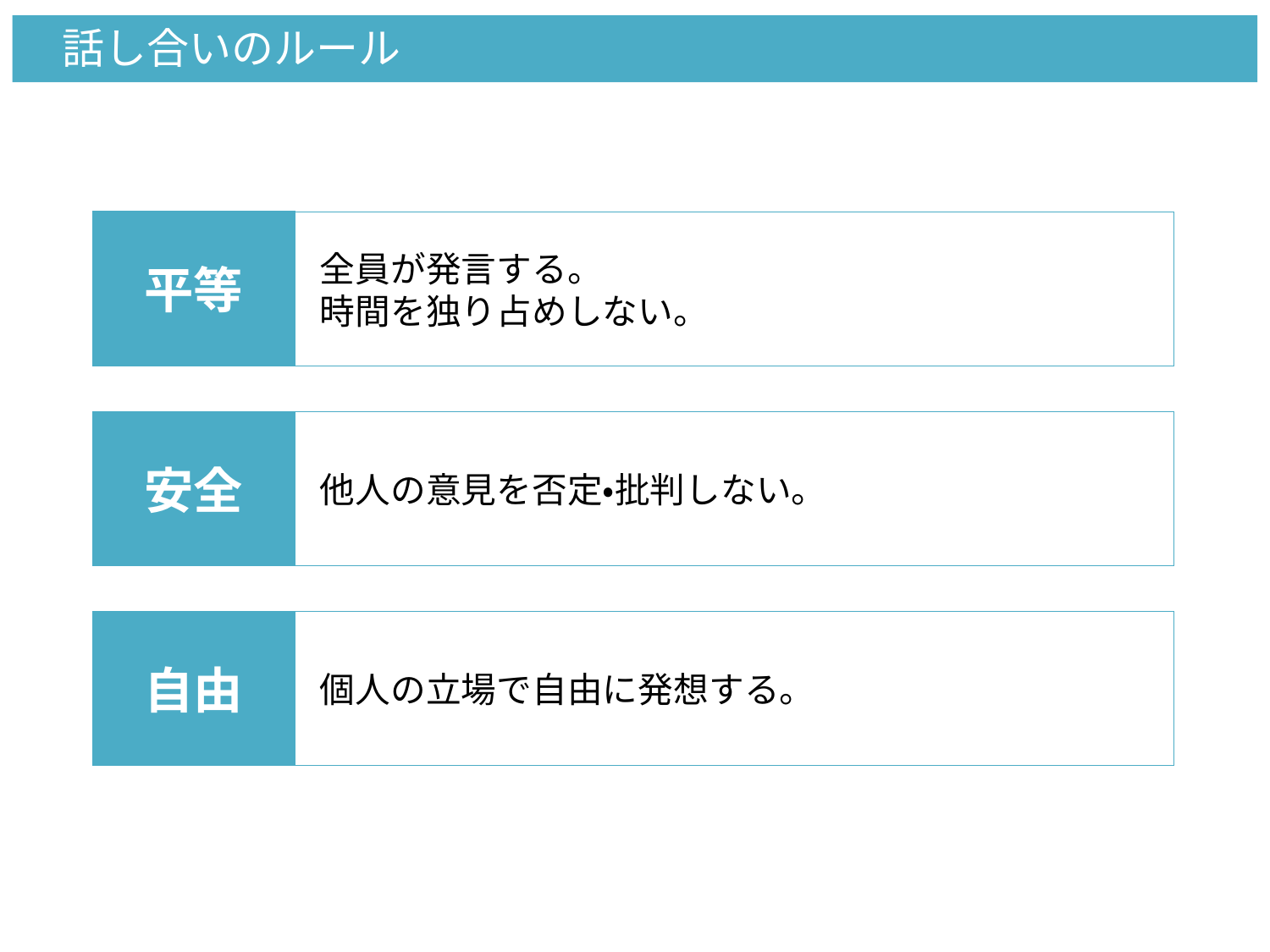

話し合いのルール
平等
全員が発言する。
時間を独り占めしない。
安全
他人の意見を否定・批判しない。
自由
個人の立場で自由に発想する。